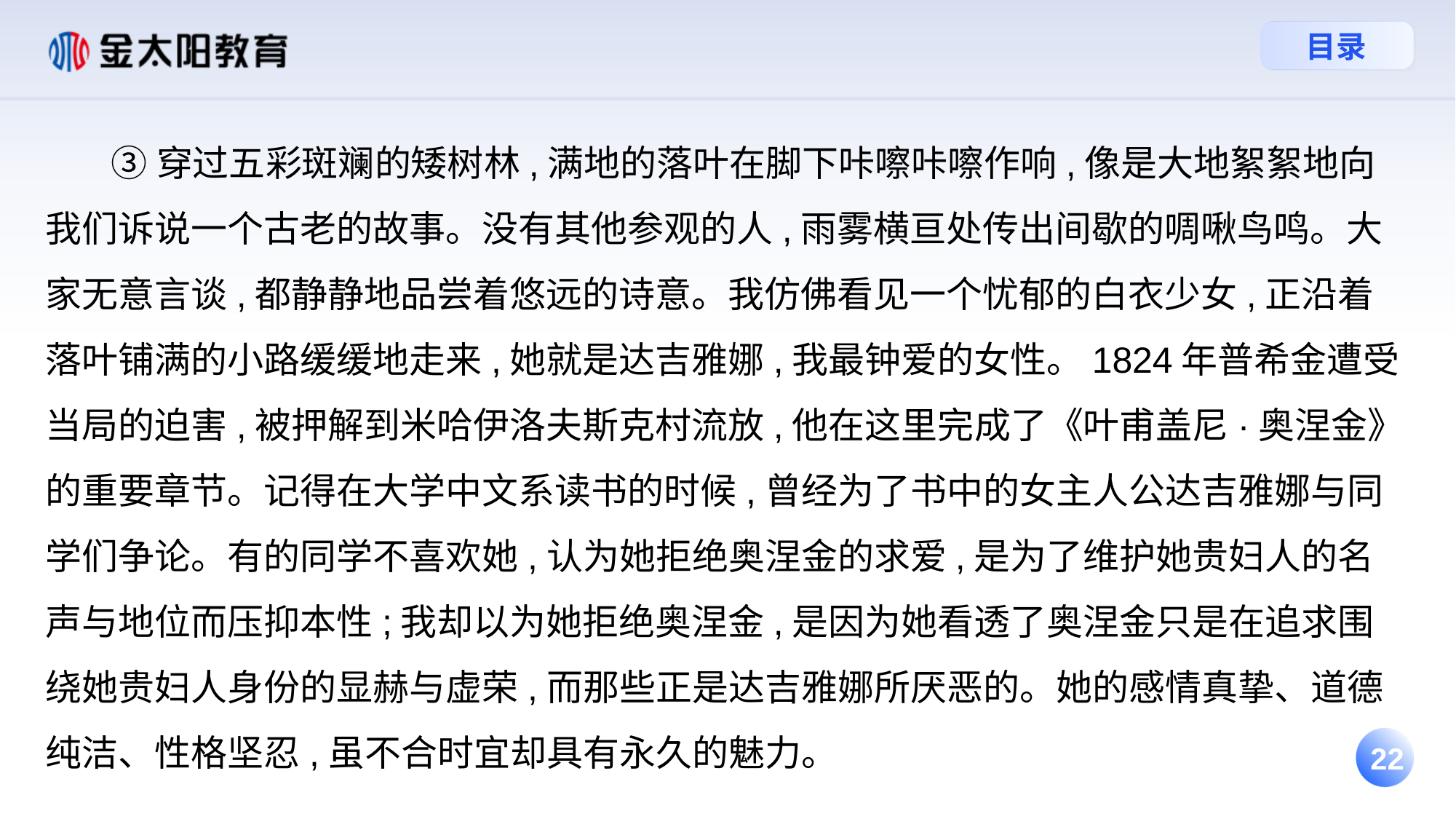

③穿过五彩斑斓的矮树林,满地的落叶在脚下咔嚓咔嚓作响,像是大地絮絮地向我们诉说一个古老的故事。没有其他参观的人,雨雾横亘处传出间歇的啁啾鸟鸣。大家无意言谈,都静静地品尝着悠远的诗意。我仿佛看见一个忧郁的白衣少女,正沿着落叶铺满的小路缓缓地走来,她就是达吉雅娜,我最钟爱的女性。1824年普希金遭受当局的迫害,被押解到米哈伊洛夫斯克村流放,他在这里完成了《叶甫盖尼·奥涅金》的重要章节。记得在大学中文系读书的时候,曾经为了书中的女主人公达吉雅娜与同学们争论。有的同学不喜欢她,认为她拒绝奥涅金的求爱,是为了维护她贵妇人的名声与地位而压抑本性;我却以为她拒绝奥涅金,是因为她看透了奥涅金只是在追求围绕她贵妇人身份的显赫与虚荣,而那些正是达吉雅娜所厌恶的。她的感情真挚、道德纯洁、性格坚忍,虽不合时宜却具有永久的魅力。